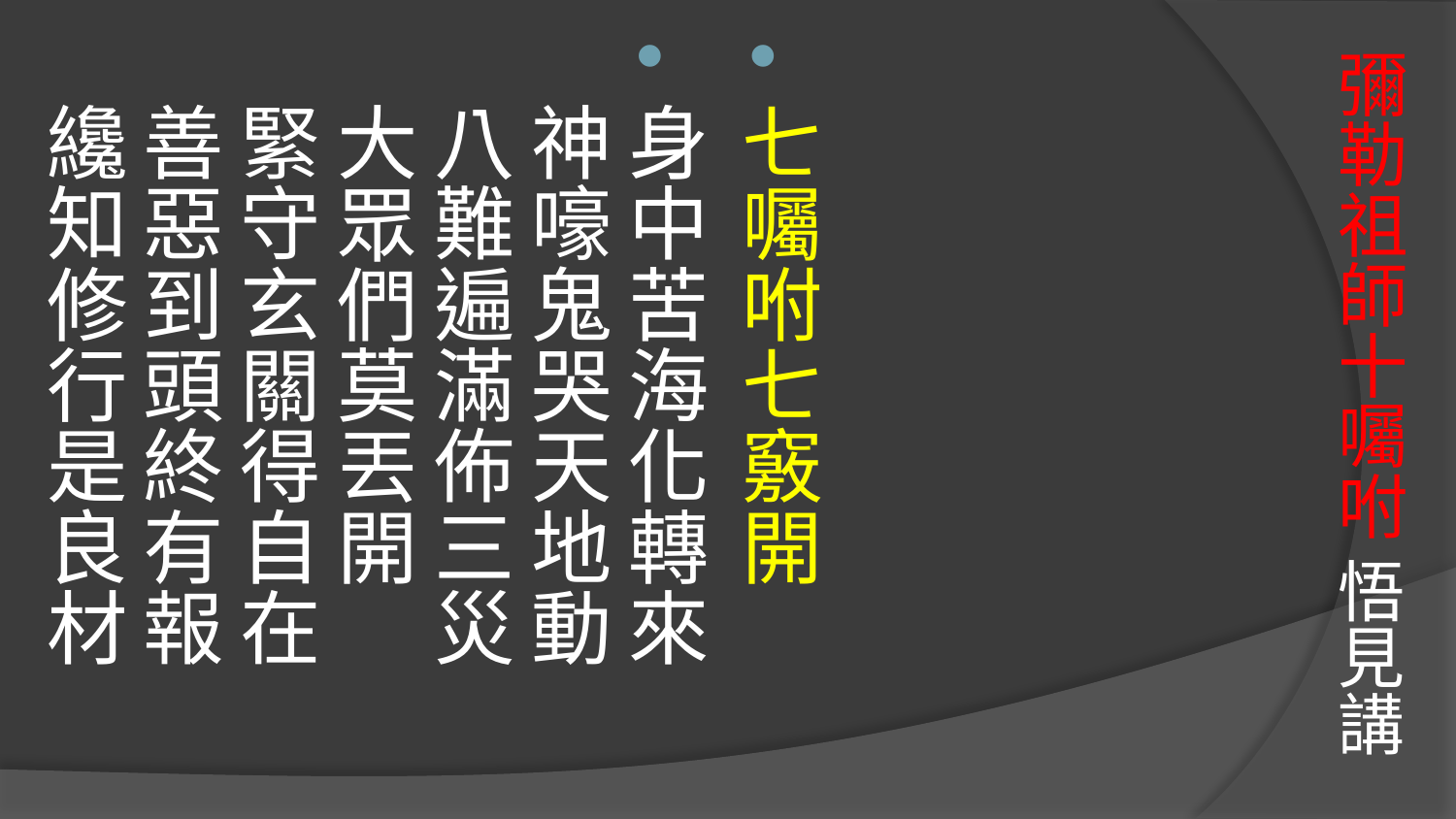

# 彌勒祖師十囑咐 悟見講
七囑咐七竅開
身中苦海化轉來　
神嚎鬼哭天地動
八難遍滿佈三災 
大眾們莫丟開　
緊守玄關得自在
善惡到頭終有報　
纔知修行是良材